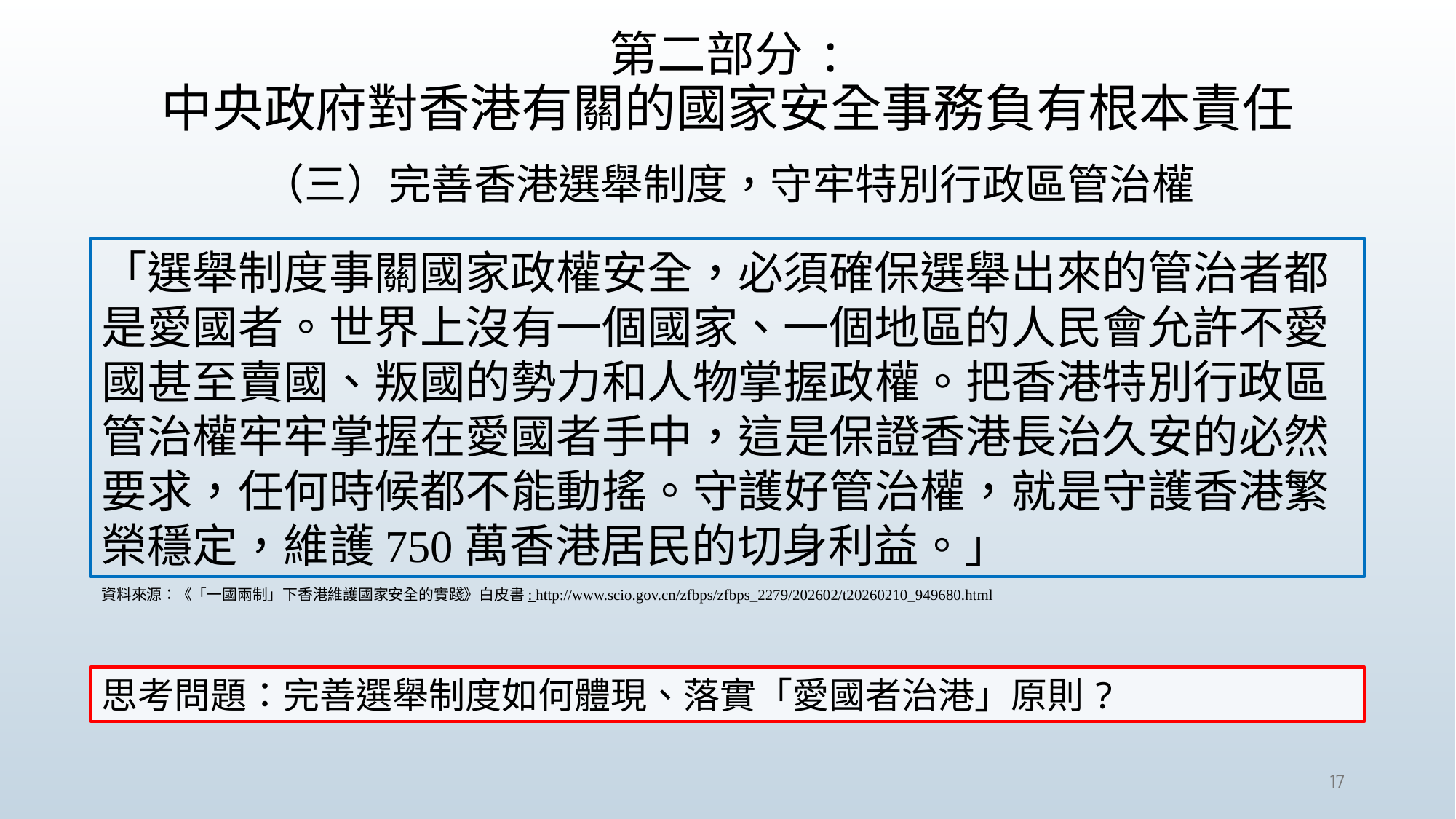

第二部分:
中央政府對香港有關的國家安全事務負有根本責任
（三）完善香港選舉制度，守牢特別行政區管治權
「選舉制度事關國家政權安全，必須確保選舉出來的管治者都是愛國者。世界上沒有一個國家、一個地區的人民會允許不愛國甚至賣國、叛國的勢力和人物掌握政權。把香港特別行政區管治權牢牢掌握在愛國者手中，這是保證香港長治久安的必然要求，任何時候都不能動搖。守護好管治權，就是守護香港繁榮穩定，維護750萬香港居民的切身利益。」
資料來源：《「一國兩制」下香港維護國家安全的實踐》白皮書: http://www.scio.gov.cn/zfbps/zfbps_2279/202602/t20260210_949680.html
思考問題：完善選舉制度如何體現、落實「愛國者治港」原則?
17